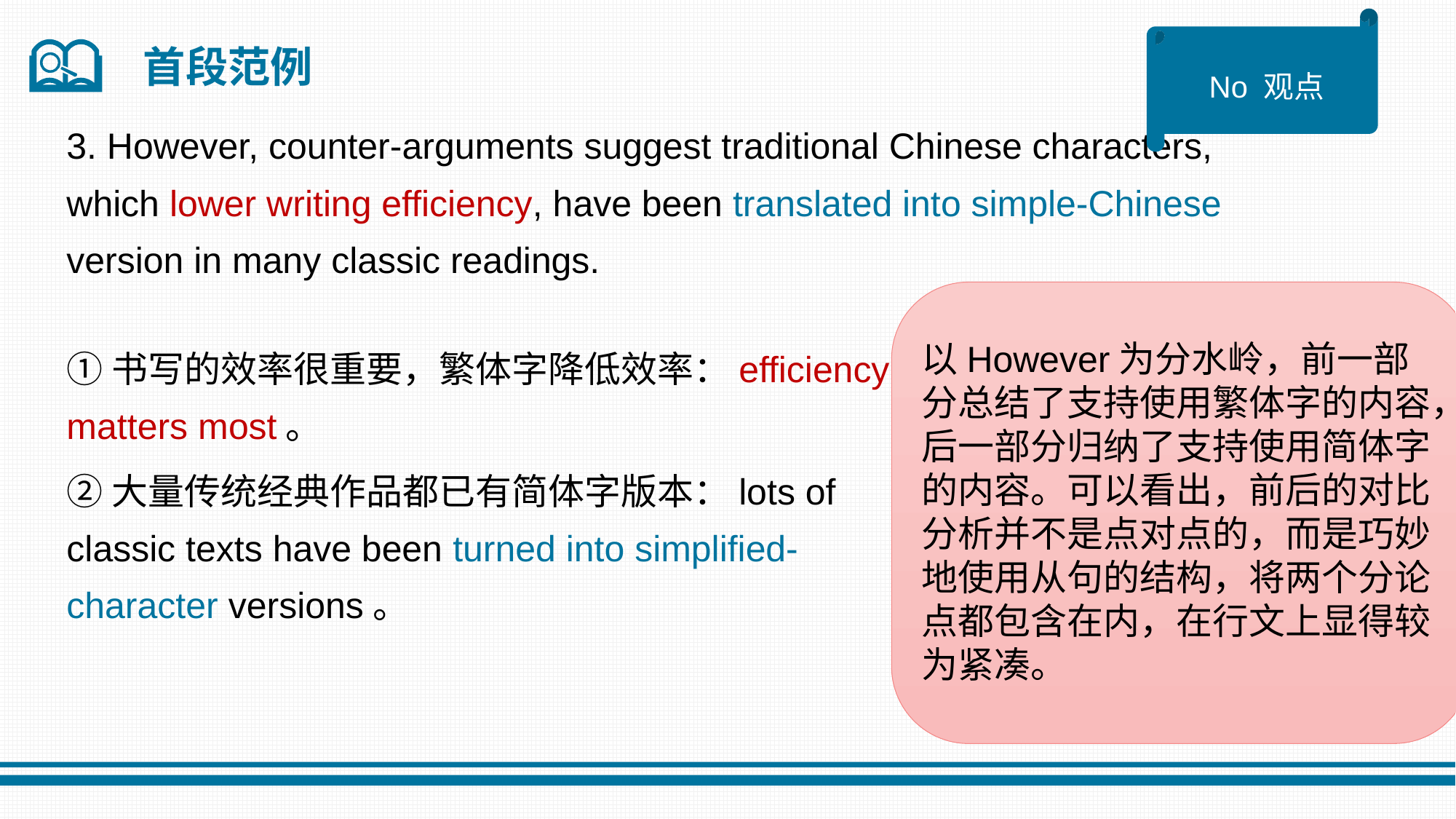

No 观点
首段范例
3. However, counter-arguments suggest traditional Chinese characters, which lower writing efficiency, have been translated into simple-Chinese version in many classic readings.

①书写的效率很重要，繁体字降低效率：efficiency matters most。
②大量传统经典作品都已有简体字版本：lots of classic texts have been turned into simplified-character versions。
以However为分水岭，前一部分总结了支持使用繁体字的内容，后一部分归纳了支持使用简体字的内容。可以看出，前后的对比分析并不是点对点的，而是巧妙地使用从句的结构，将两个分论点都包含在内，在行文上显得较为紧凑。